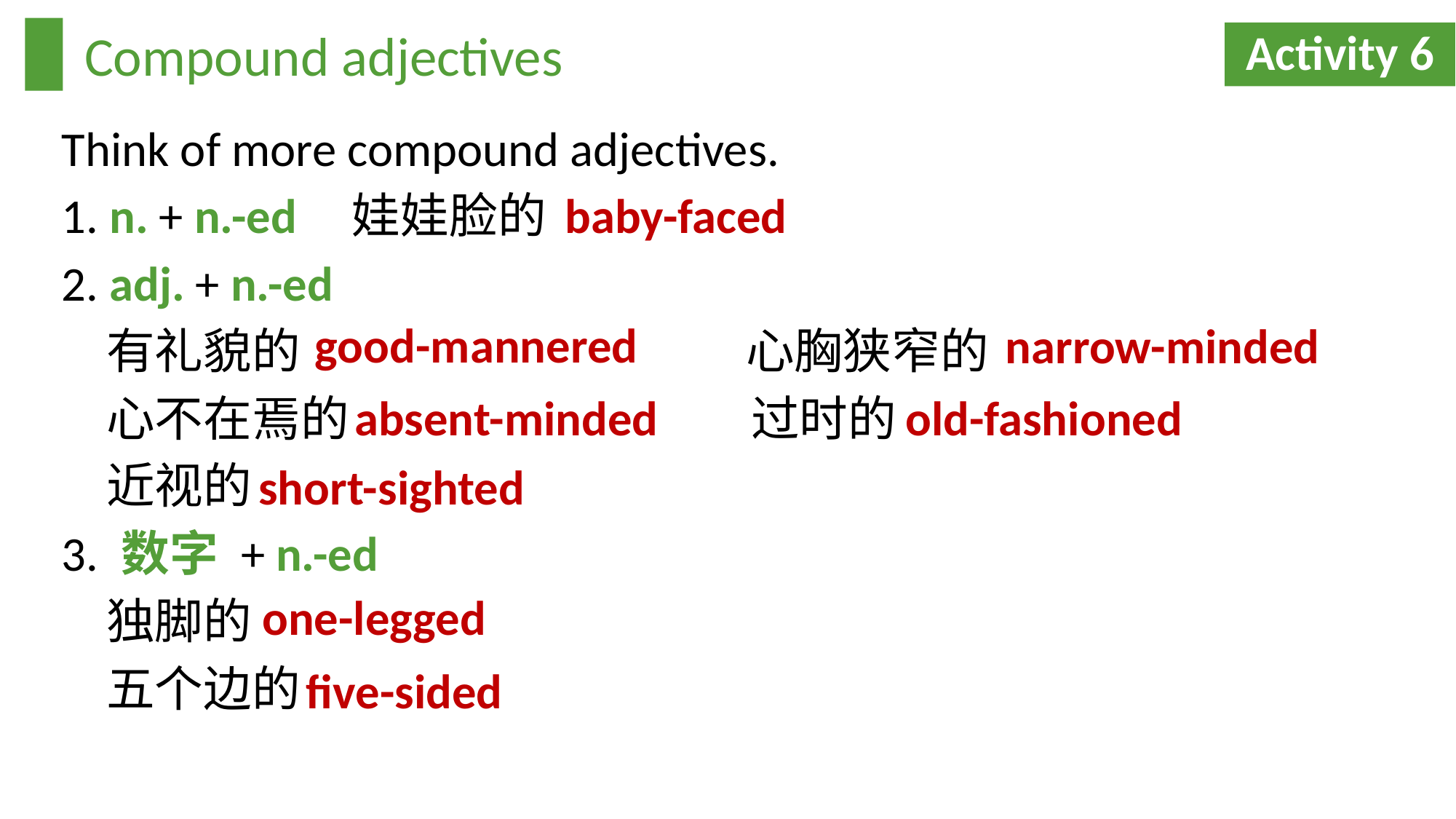

# Compound adjectives
Activity 6
Think of more compound adjectives.
1. n. + n.-ed    娃娃脸的
2. adj. + n.-ed
   有礼貌的                                         心胸狭窄的
   心不在焉的                                     过时的
   近视的
3. 数字 + n.-ed
   独脚的
   五个边的
baby-faced
good-mannered
narrow-minded
absent-minded
old-fashioned
short-sighted
one-legged
five-sided